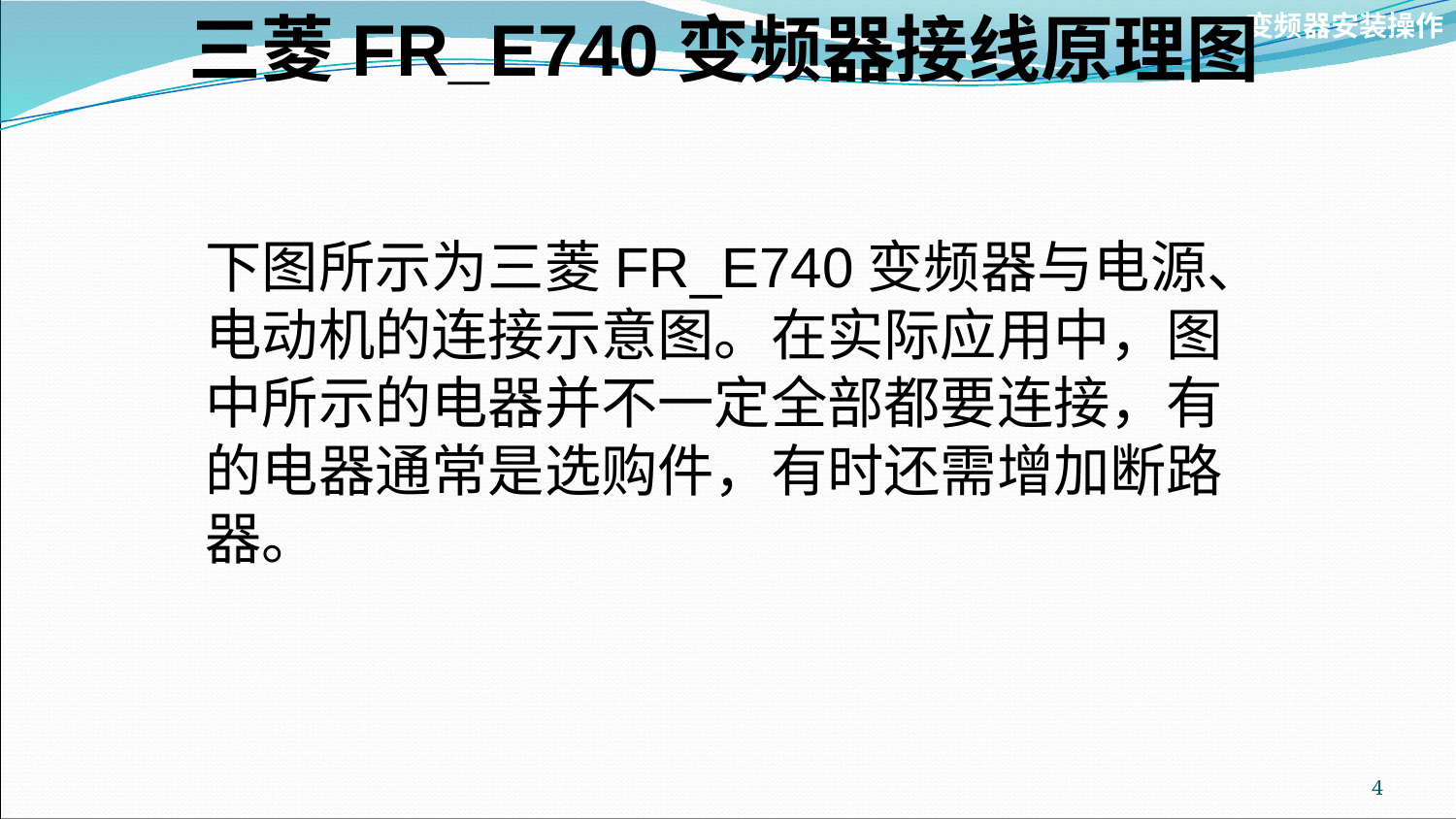

三菱FR_E740变频器接线原理图
变频器安装操作
下图所示为三菱FR_E740变频器与电源、电动机的连接示意图。在实际应用中，图中所示的电器并不一定全部都要连接，有的电器通常是选购件，有时还需增加断路器。
4